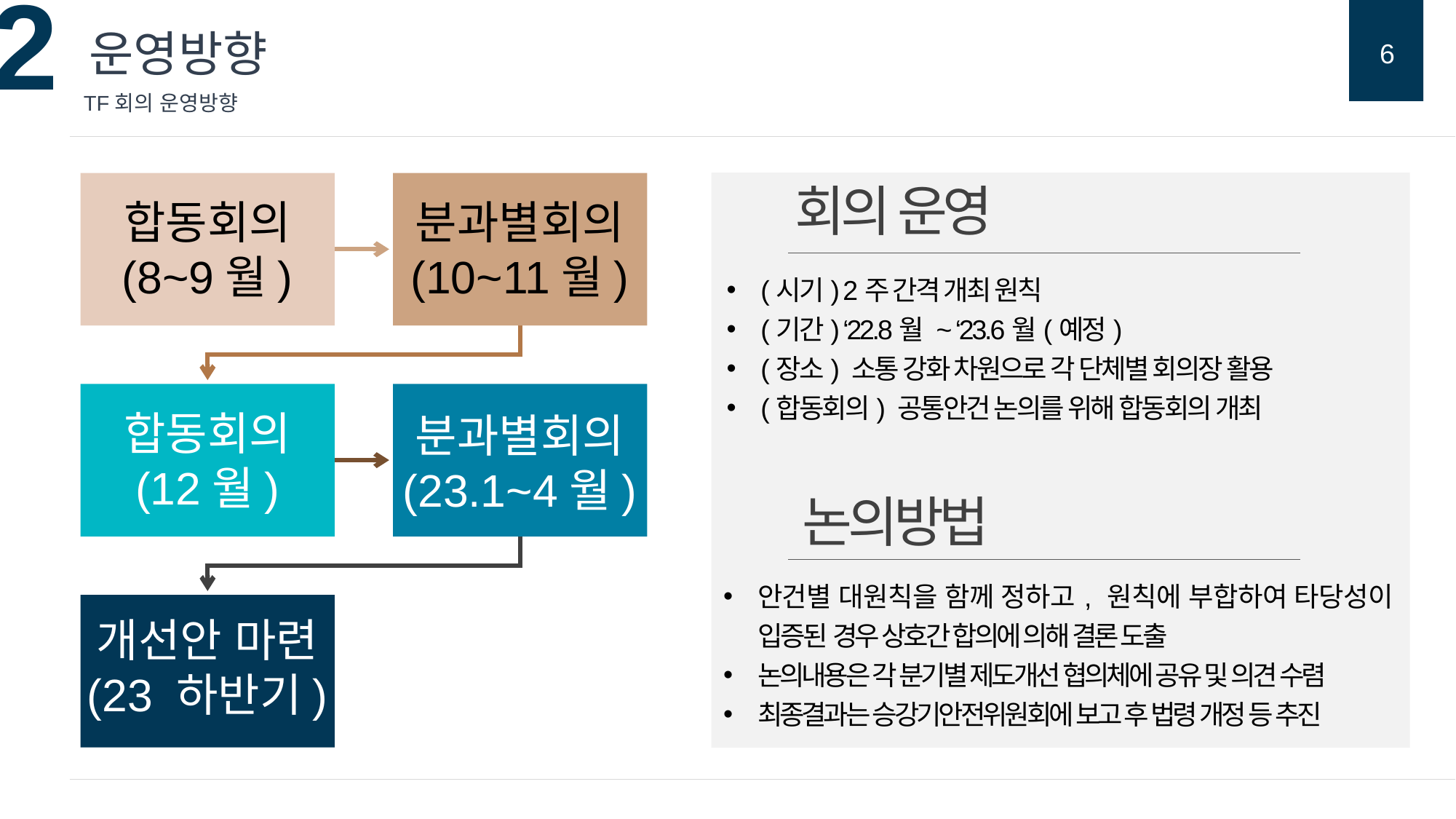

운영방향
6
TF회의 운영방향
회의 운영

합동회의
(8~9월)
분과별회의
(10~11월)

(시기) 2주 간격 개최 원칙
(기간) ‘22.8월 ~ ‘23.6월(예정)
(장소) 소통 강화 차원으로 각 단체별 회의장 활용
(합동회의) 공통안건 논의를 위해 합동회의 개최

합동회의
(12월)
분과별회의
(23.1~4월)

논의방법

안건별 대원칙을 함께 정하고, 원칙에 부합하여 타당성이 입증된 경우 상호간 합의에 의해 결론 도출
논의내용은 각 분기별 제도개선 협의체에 공유 및 의견 수렴
최종결과는 승강기안전위원회에 보고 후 법령 개정 등 추진

개선안 마련
(23 하반기)